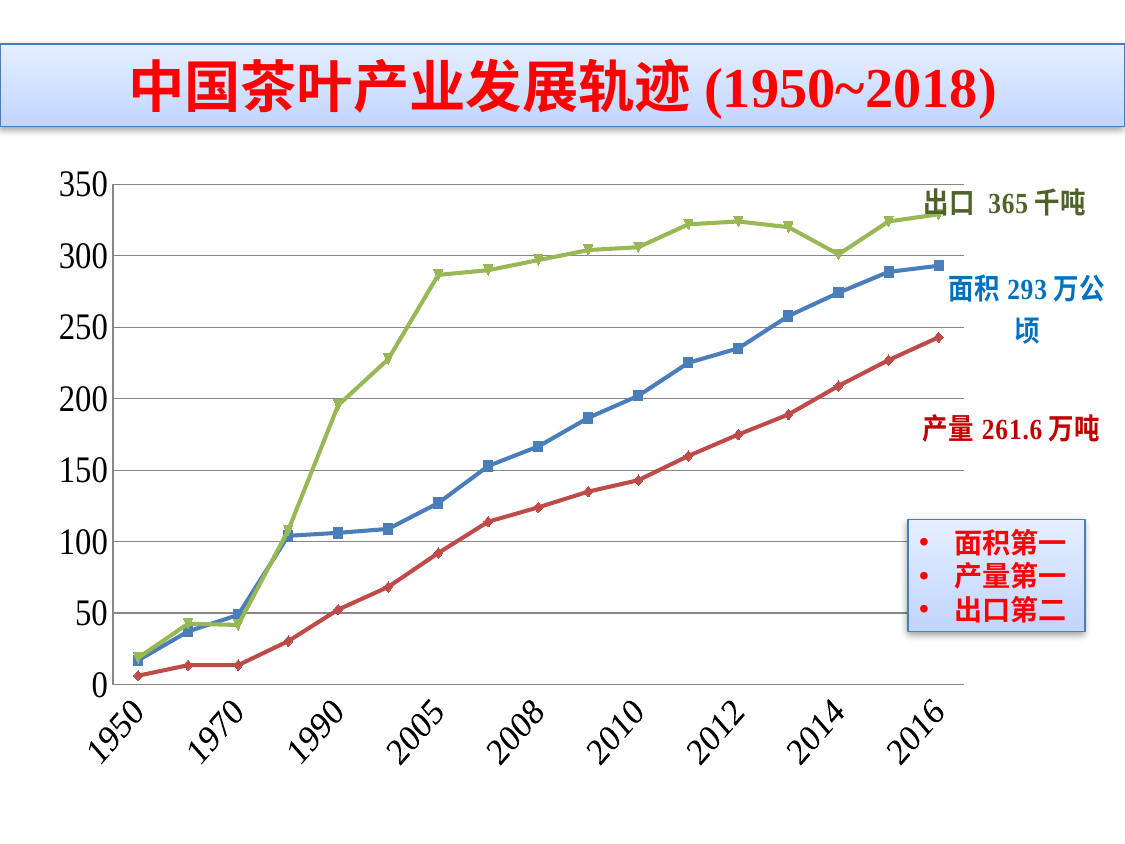

# 中国茶叶产业发展轨迹(1950~2018)

### Chart

| Category | 面积 | 产量 | 出口 |
|---|---|---|---|
| 1950 | 16.94 | 6.22 | 18.7 |
| 1960 | 37.2 | 13.58 | 42.6 |
| 1970 | 48.73 | 13.6 | 41.7 |
| 1980 | 104.07 | 30.37 | 107.9 |
| 1990 | 106.13 | 52.5 | 195.5 |
| 2000 | 108.9 | 68.33 | 227.7 |
| 2005 | 127.0 | 92.0 | 286.6 |
| 2007 | 153.0 | 114.0 | 289.9 |
| 2008 | 166.66 | 124.0 | 297.0 |
| 2009 | 186.66 | 135.0 | 304.0 |
| 2010 | 202.1 | 143.0 | 306.0 |
| 2011 | 225.16 | 160.0 | 322.0 |
| 2012 | 235.26 | 175.0 | 324.0 |
| 2013 | 257.9 | 189.0 | 320.0 |
| 2014 | 274.13 | 209.0 | 301.0 |
| 2015 | 288.73 | 227.0 | 324.0 |
| 2016 | 293.0 | 243.0 | 329.0 |
面积第一
产量第一
出口第二